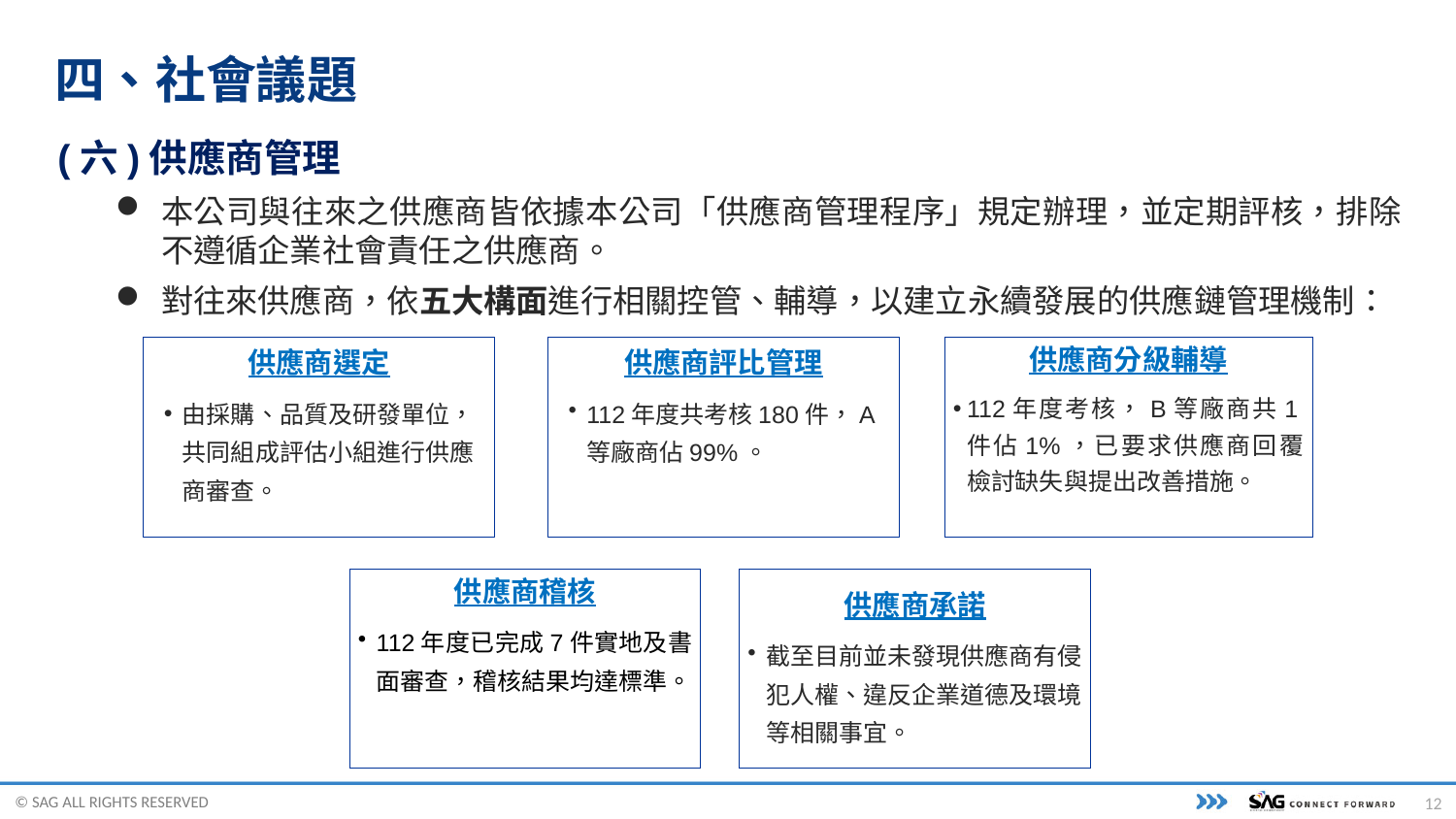

# 四、社會議題
(六)供應商管理
本公司與往來之供應商皆依據本公司「供應商管理程序」規定辦理，並定期評核，排除不遵循企業社會責任之供應商。
對往來供應商，依五大構面進行相關控管、輔導，以建立永續發展的供應鏈管理機制：
供應商選定
由採購、品質及研發單位，共同組成評估小組進行供應商審查。
供應商評比管理
112年度共考核180件，A等廠商佔99%。

供應商分級輔導
112年度考核，B等廠商共1件佔1%，已要求供應商回覆檢討缺失與提出改善措施。
供應商稽核
112年度已完成7件實地及書面審查，稽核結果均達標準。

供應商承諾
截至目前並未發現供應商有侵犯人權、違反企業道德及環境等相關事宜。